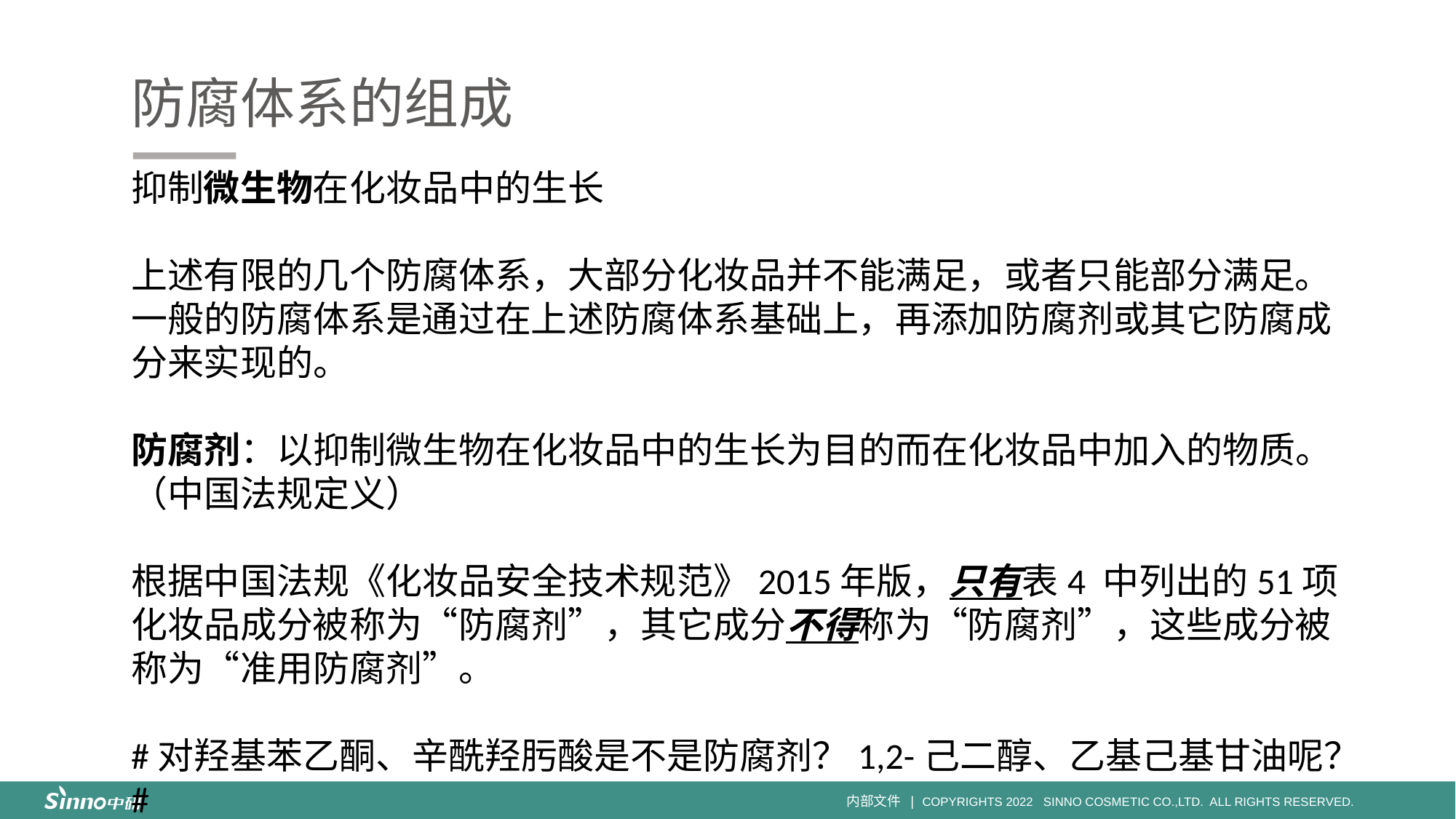

防腐体系的组成

抑制微生物在化妆品中的生长

上述有限的几个防腐体系，大部分化妆品并不能满足，或者只能部分满足。
一般的防腐体系是通过在上述防腐体系基础上，再添加防腐剂或其它防腐成分来实现的。

防腐剂：以抑制微生物在化妆品中的生长为目的而在化妆品中加入的物质。（中国法规定义）

根据中国法规《化妆品安全技术规范》2015年版，只有表4 中列出的51项化妆品成分被称为“防腐剂”，其它成分不得称为“防腐剂”，这些成分被称为“准用防腐剂”。

#对羟基苯乙酮、辛酰羟肟酸是不是防腐剂？1,2-己二醇、乙基己基甘油呢？#